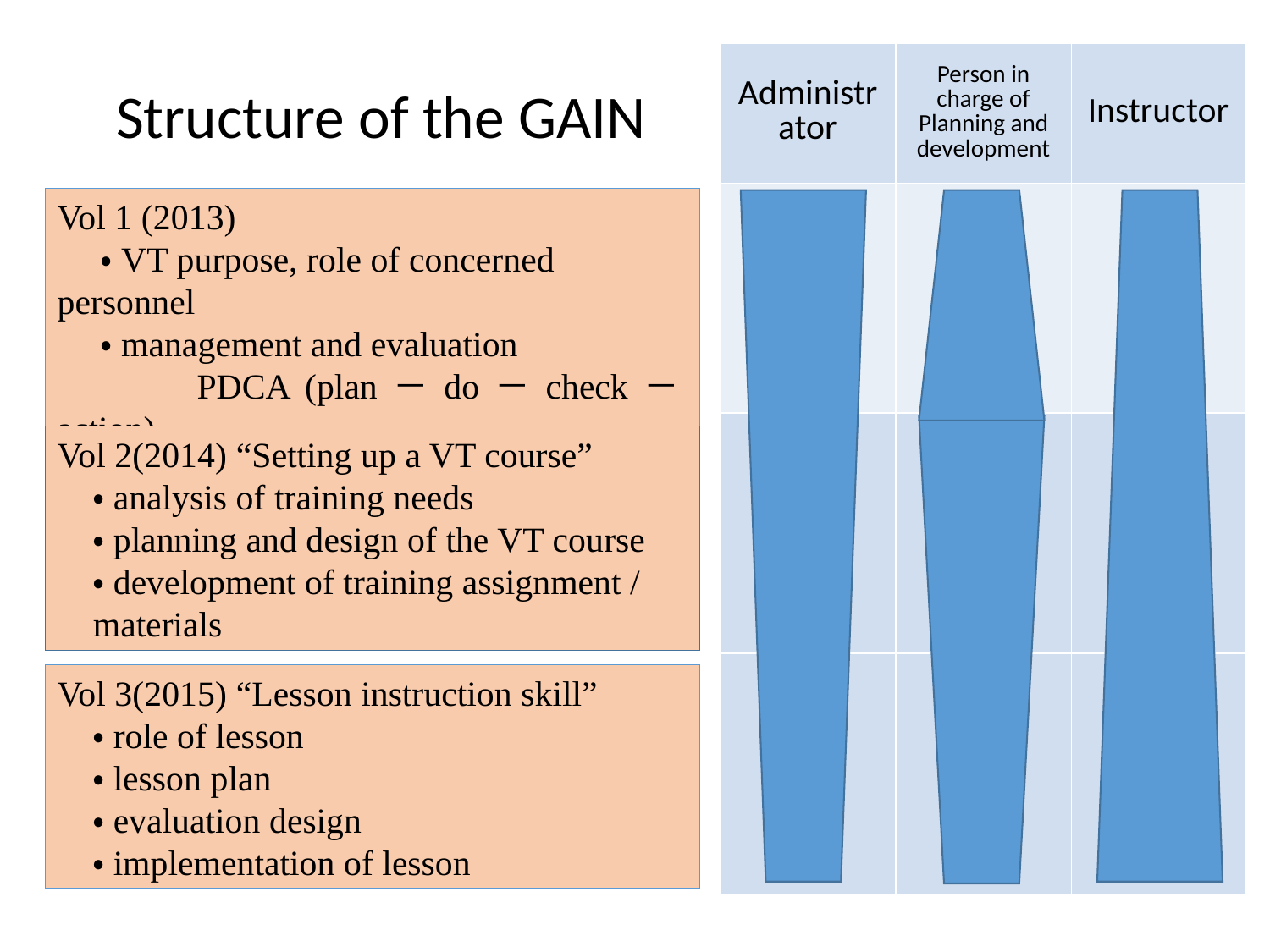

| Administrator | Person in charge of Planning and development | Instructor |
| --- | --- | --- |
|  |  |  |
|  |  |  |
|  |  |  |
# Structure of the GAIN
Vol 1 (2013)
　 ・VT purpose, role of concerned personnel
　 ・management and evaluation
　      PDCA (plan－do－check－action)
  　    VT evaluation

Vol 2(2014) “Setting up a VT course”
　・analysis of training needs
　・planning and design of the VT course
　・development of training assignment /
    materials
Vol 3(2015) “Lesson instruction skill”
　・role of lesson
　・lesson plan
　・evaluation design
　・implementation of lesson